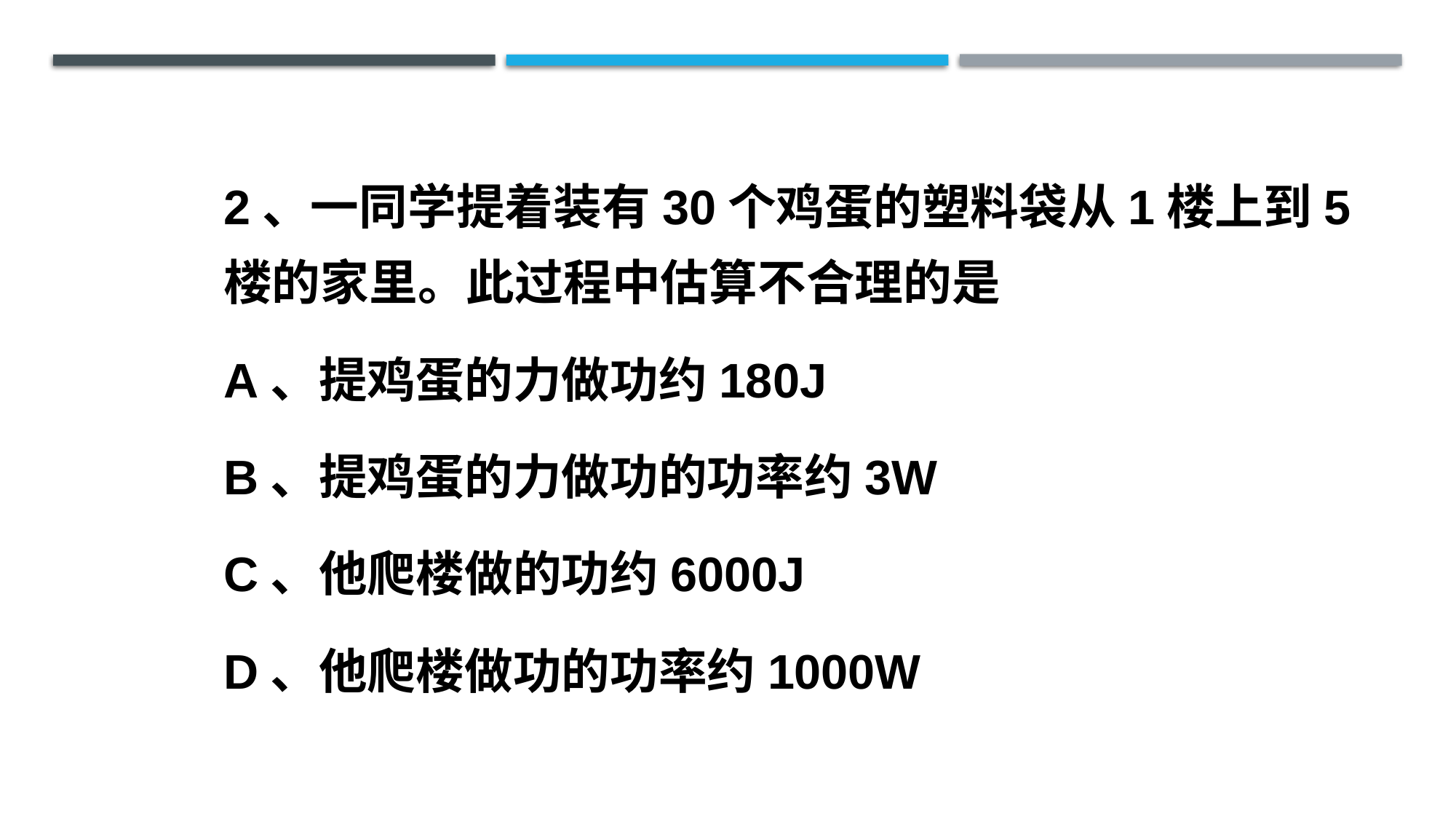

2、一同学提着装有30个鸡蛋的塑料袋从1楼上到5楼的家里。此过程中估算不合理的是
A、提鸡蛋的力做功约180J
B、提鸡蛋的力做功的功率约3W
C、他爬楼做的功约6000J
D、他爬楼做功的功率约1000W